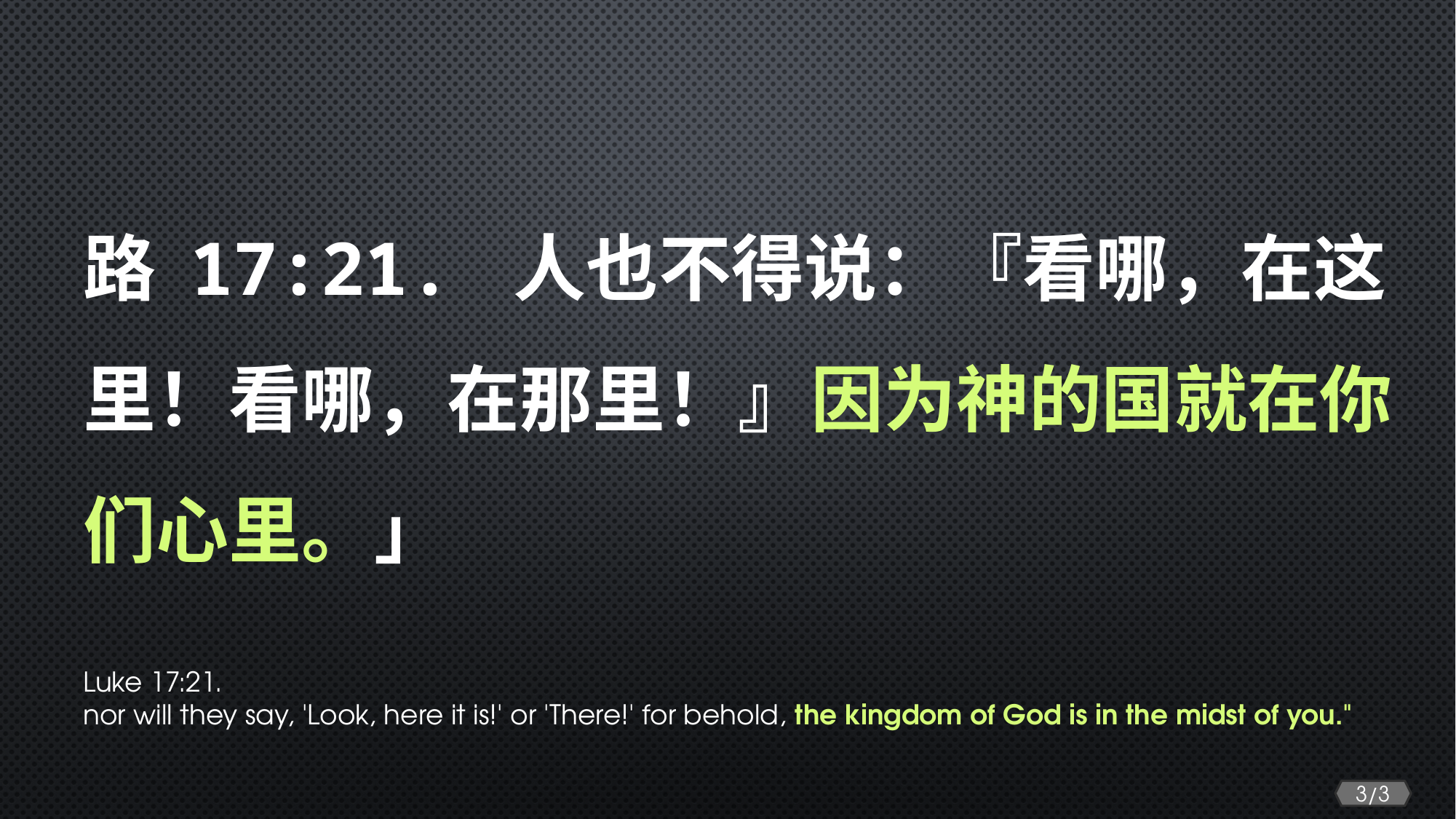

路 17:21. 人也不得说：『看哪，在这里！看哪，在那里！』因为神的国就在你们心里。」
Luke 17:21.
nor will they say, 'Look, here it is!' or 'There!' for behold, the kingdom of God is in the midst of you."
3/3